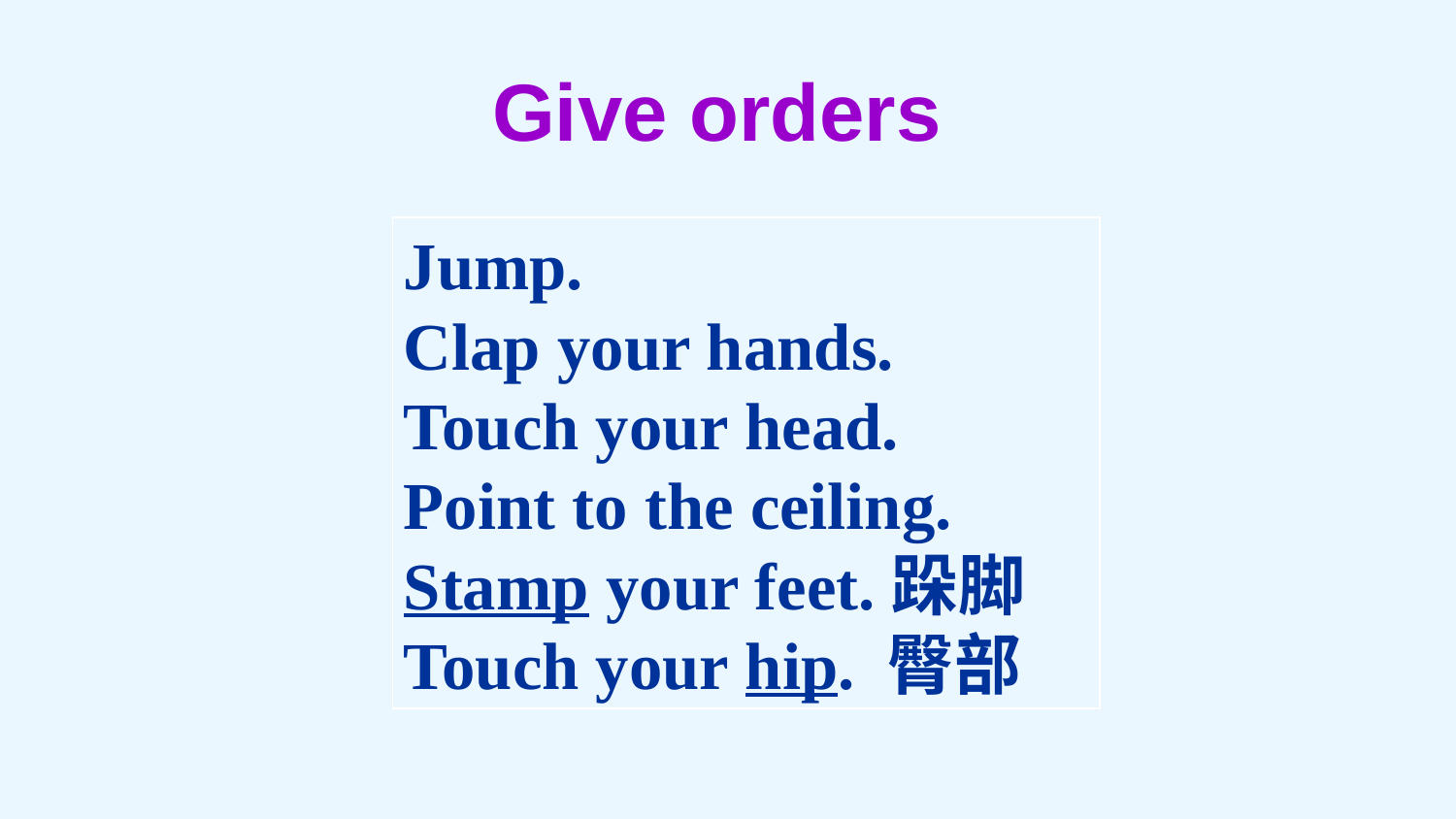

Give orders
Jump.
Clap your hands.
Touch your head.
Point to the ceiling.
Stamp your feet.跺脚
Touch your hip. 臀部